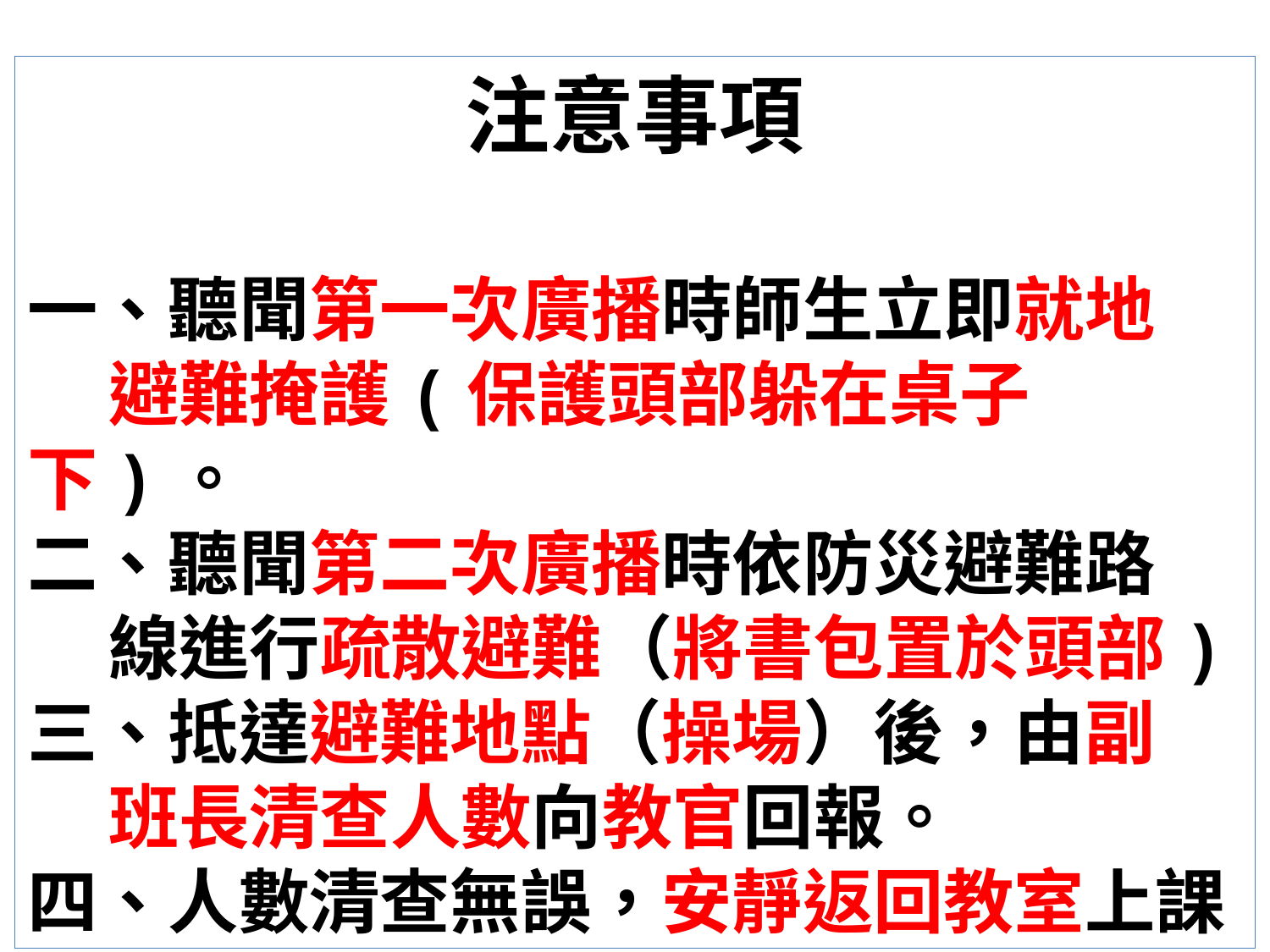

注意事項

一、聽聞第一次廣播時師生立即就地
    避難掩護(保護頭部躲在桌子下)。
二、聽聞第二次廣播時依防災避難路
    線進行疏散避難（將書包置於頭部)
三、抵達避難地點（操場）後，由副
    班長清查人數向教官回報。
四、人數清查無誤，安靜返回教室上課